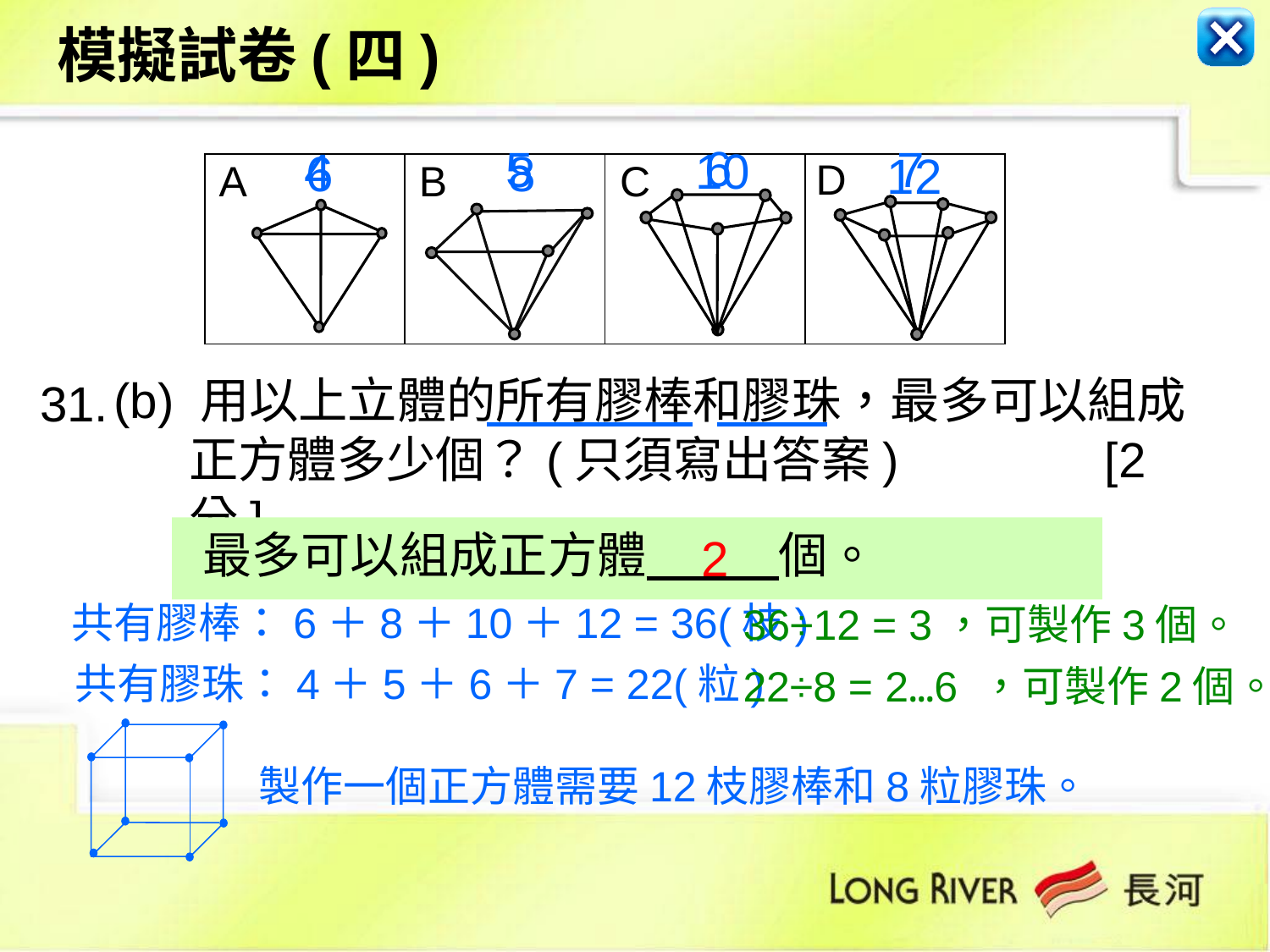

模擬試卷(四)
6
5
7
10
4
6
8
12
D
A
B
C
|  |  |  |  |
| --- | --- | --- | --- |

(b) 用以上立體的所有膠棒和膠珠，最多可以組成 正方體多少個？(只須寫出答案)               [2分]
31.
最多可以組成正方體            個。
2
共有膠棒：6＋8＋10＋12 = 36(枝)
36÷12 = 3，可製作3個。
共有膠珠：4＋5＋6＋7 = 22(粒)
22÷8 = 2…6 ，可製作2個。

製作一個正方體需要12枝膠棒和8粒膠珠。